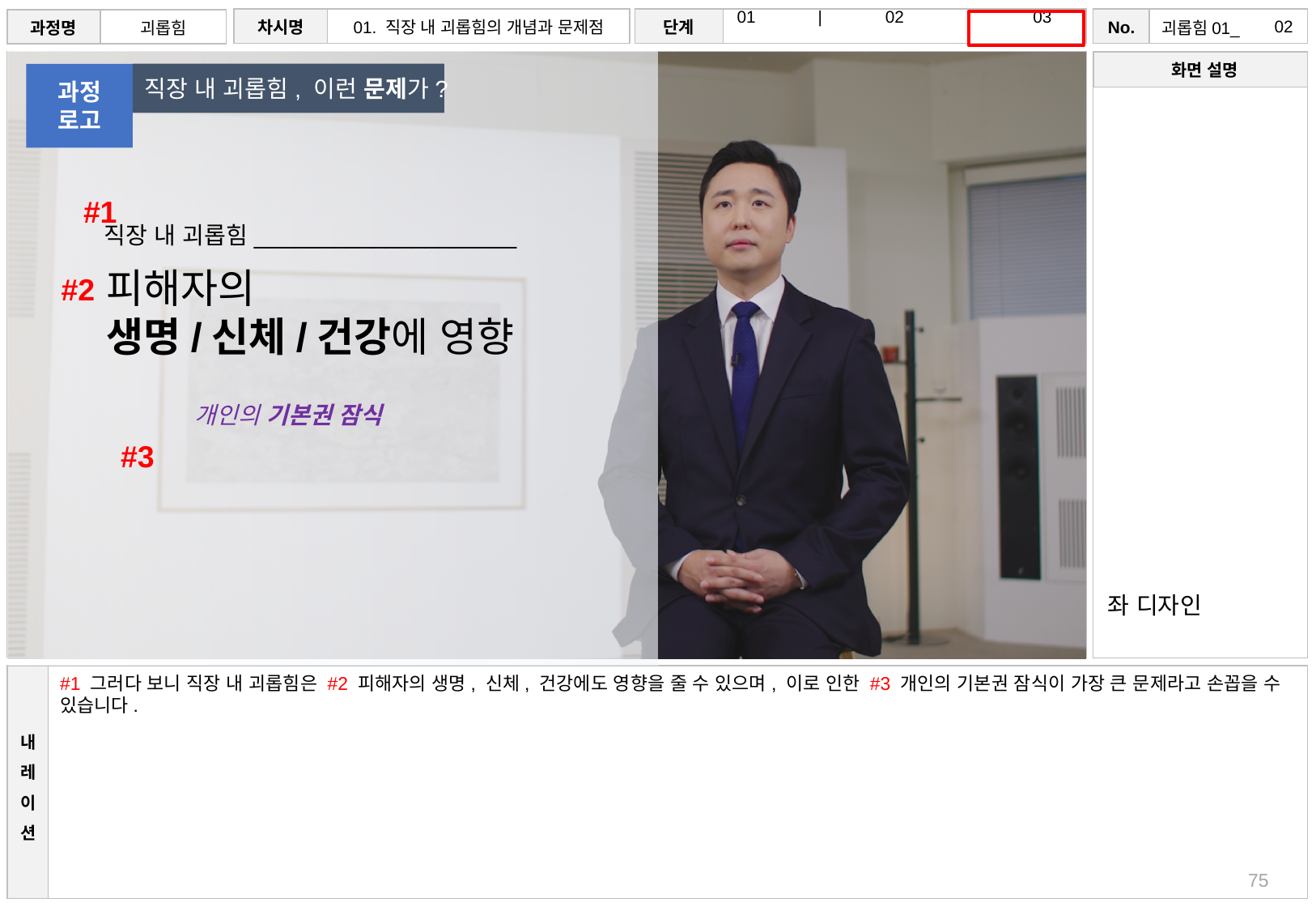

# 02
직장 내 괴롭힘, 이런 문제가?
과정
로고
#1

직장 내 괴롭힘____________________
피해자의
생명/신체/건강에 영향
#2
개인의 기본권 잠식
#3
좌 디자인
#1 그러다 보니 직장 내 괴롭힘은 #2 피해자의 생명, 신체, 건강에도 영향을 줄 수 있으며, 이로 인한 #3 개인의 기본권 잠식이 가장 큰 문제라고 손꼽을 수 있습니다.

75